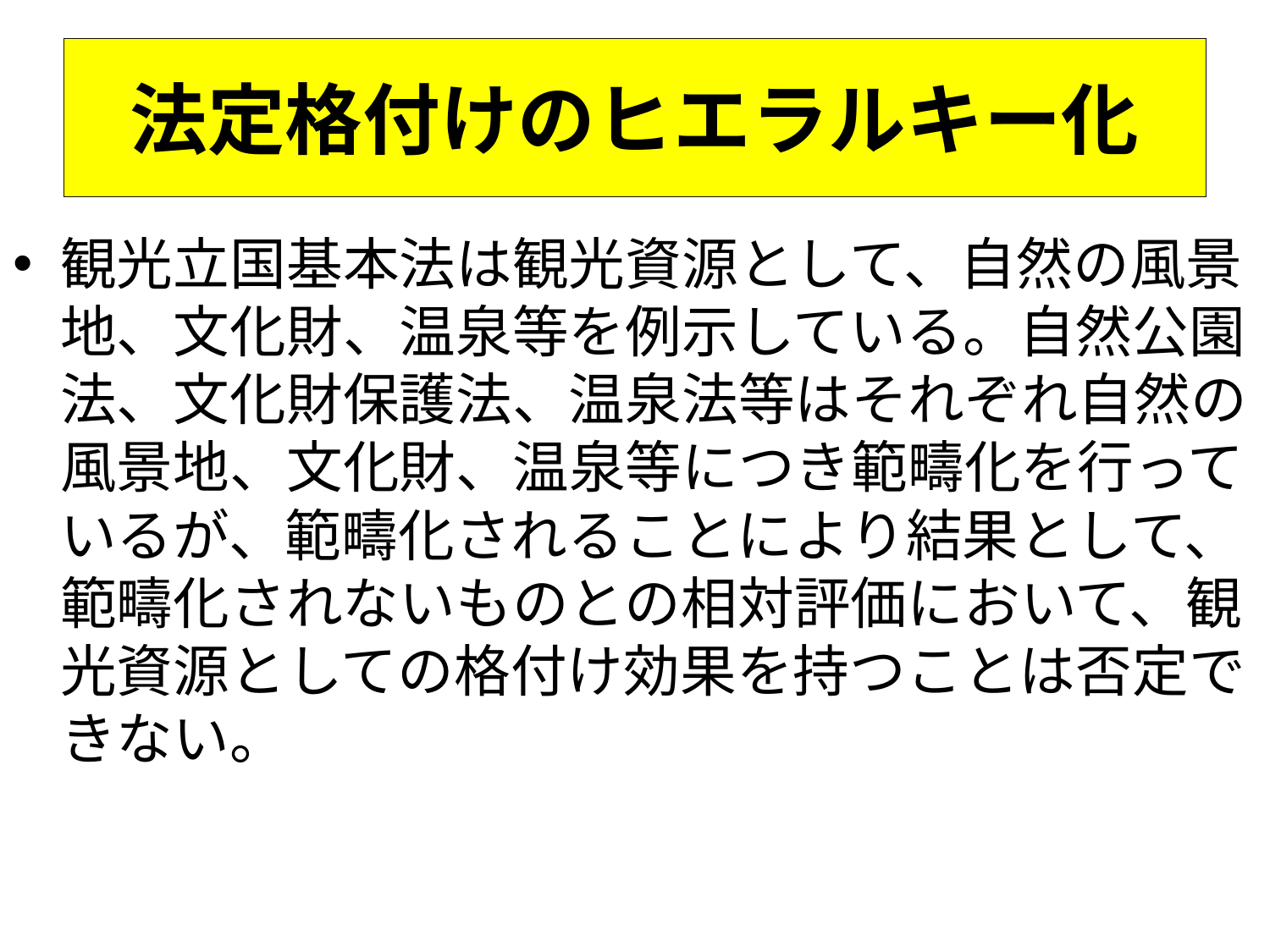

# 法定格付けのヒエラルキー化
観光立国基本法は観光資源として、自然の風景地、文化財、温泉等を例示している。自然公園法、文化財保護法、温泉法等はそれぞれ自然の風景地、文化財、温泉等につき範疇化を行っているが、範疇化されることにより結果として、範疇化されないものとの相対評価において、観光資源としての格付け効果を持つことは否定できない。